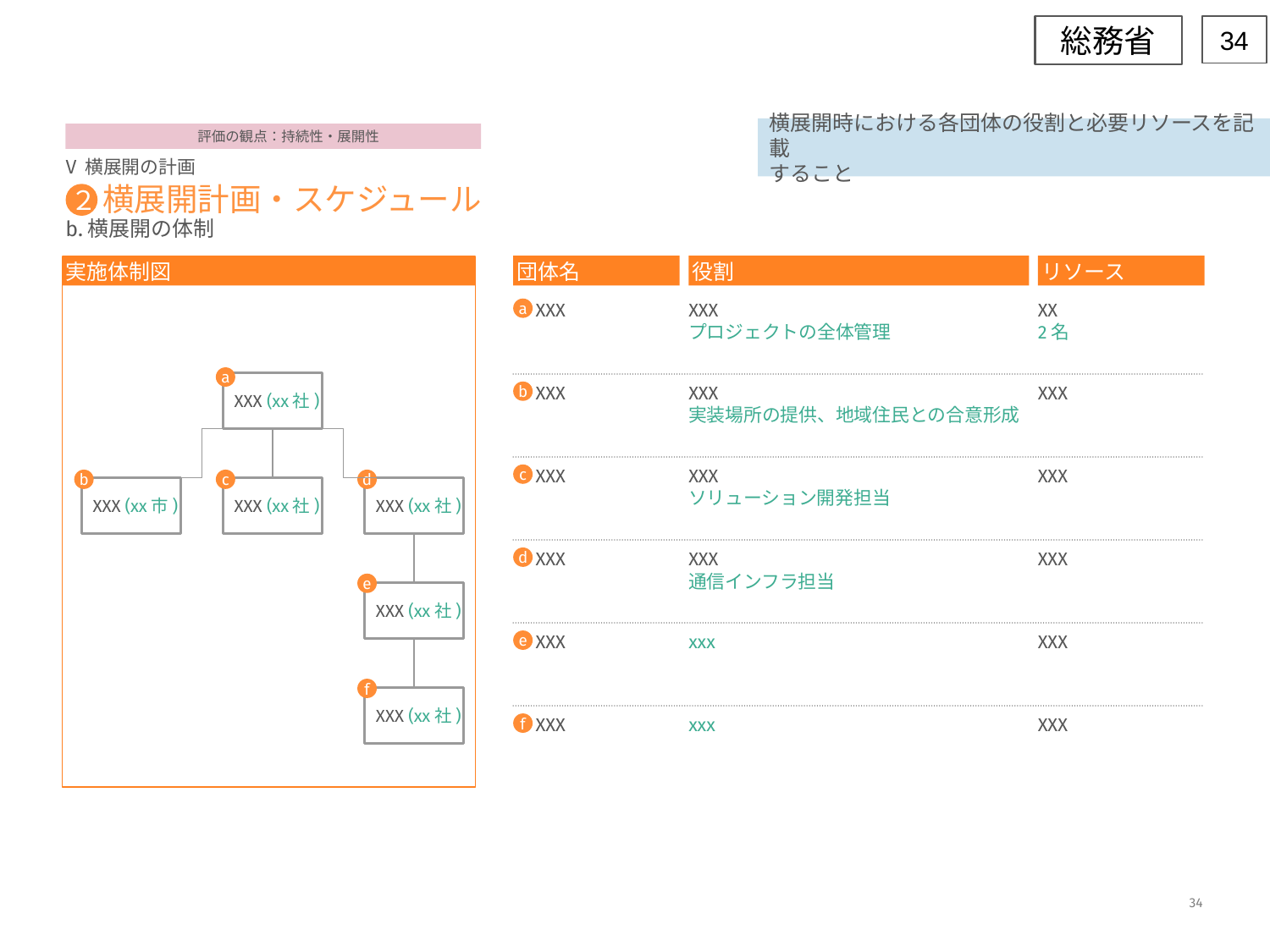

総務省
34
横展開時における各団体の役割と必要リソースを記載
すること
評価の観点：持続性・展開性
Ⅴ横展開の計画
# 横展開計画・スケジュール b.横展開の体制
２
実施体制図
団体名
役割
リソース

XXX
XXX
プロジェクトの全体管理
XX
2名
a
a
XXX (xx社)
b
c
d
XXX (xx市)
XXX (xx社)
XXX (xx社)
e
XXX (xx社)
f
XXX (xx社)
b
XXX
XXX
実装場所の提供、地域住民との合意形成
XXX
XXX
XXX
ソリューション開発担当
XXX
c
d
XXX
XXX
通信インフラ担当
XXX
XXX
xxx
XXX
e
XXX
xxx
XXX
f